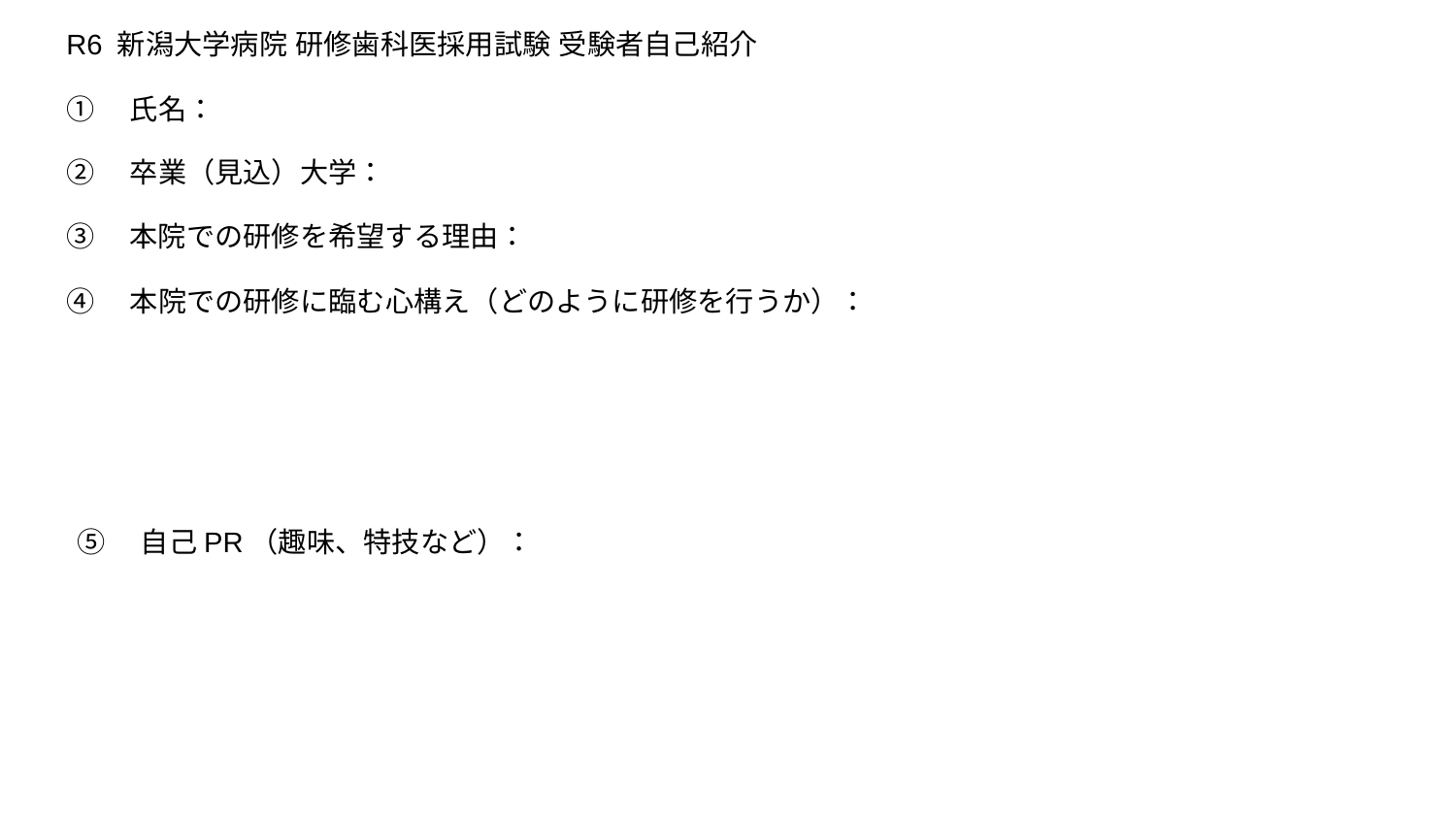

R6 新潟大学病院 研修歯科医採用試験 受験者自己紹介
①　氏名：
②　卒業（見込）大学：
③　本院での研修を希望する理由：
④　本院での研修に臨む心構え（どのように研修を行うか）：
⑤　自己PR（趣味、特技など）：